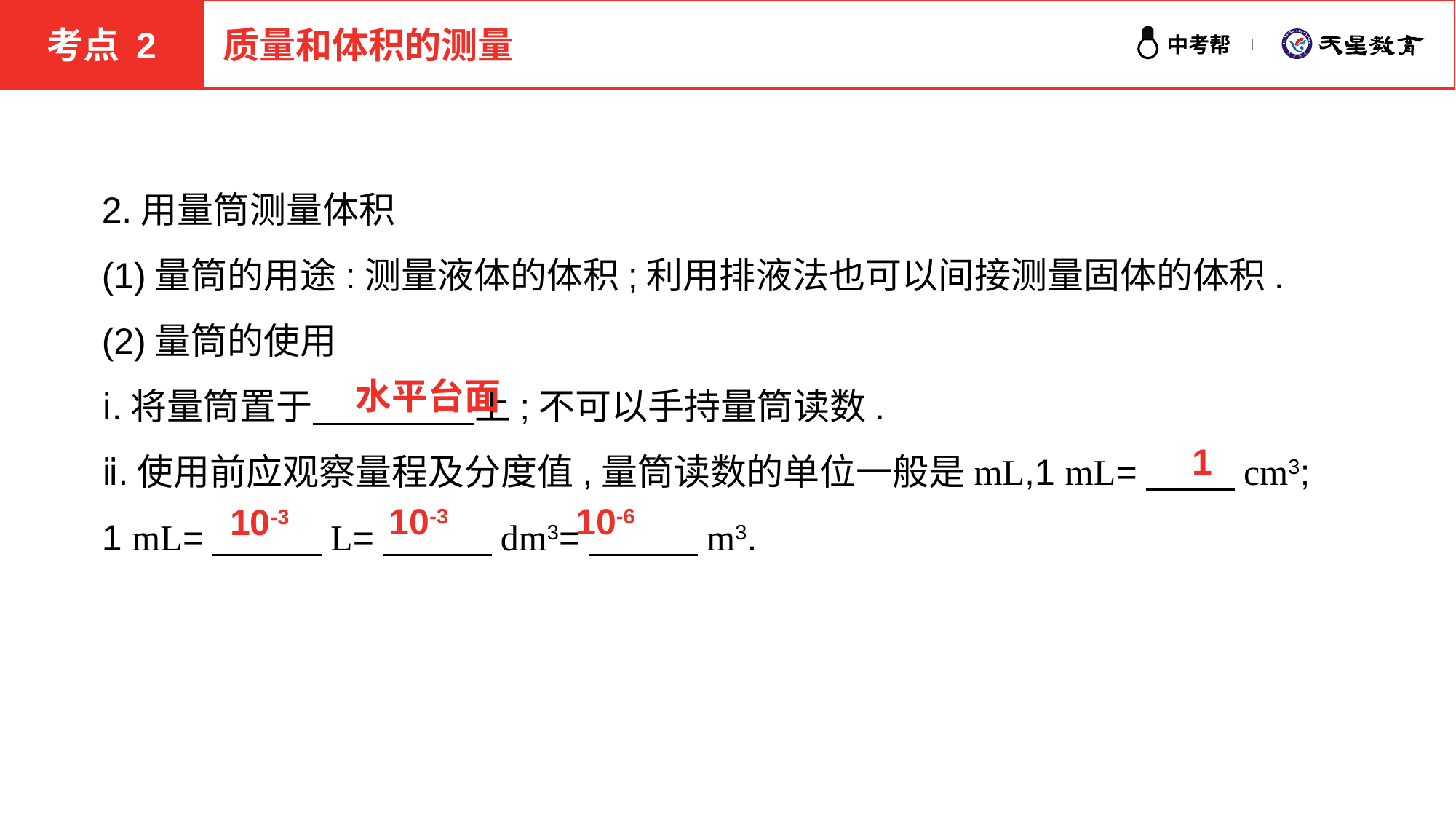

考点 2
质量和体积的测量
2.用量筒测量体积
(1)量筒的用途:测量液体的体积;利用排液法也可以间接测量固体的体积.
(2)量筒的使用
ⅰ.将量筒置于　  　　　上;不可以手持量筒读数.
ⅱ.使用前应观察量程及分度值,量筒读数的单位一般是mL,1 mL=　  　cm3;
1 mL=　　　L=　　　dm3=　　　m3.
水平台面
1
10-3
10-6
10-3